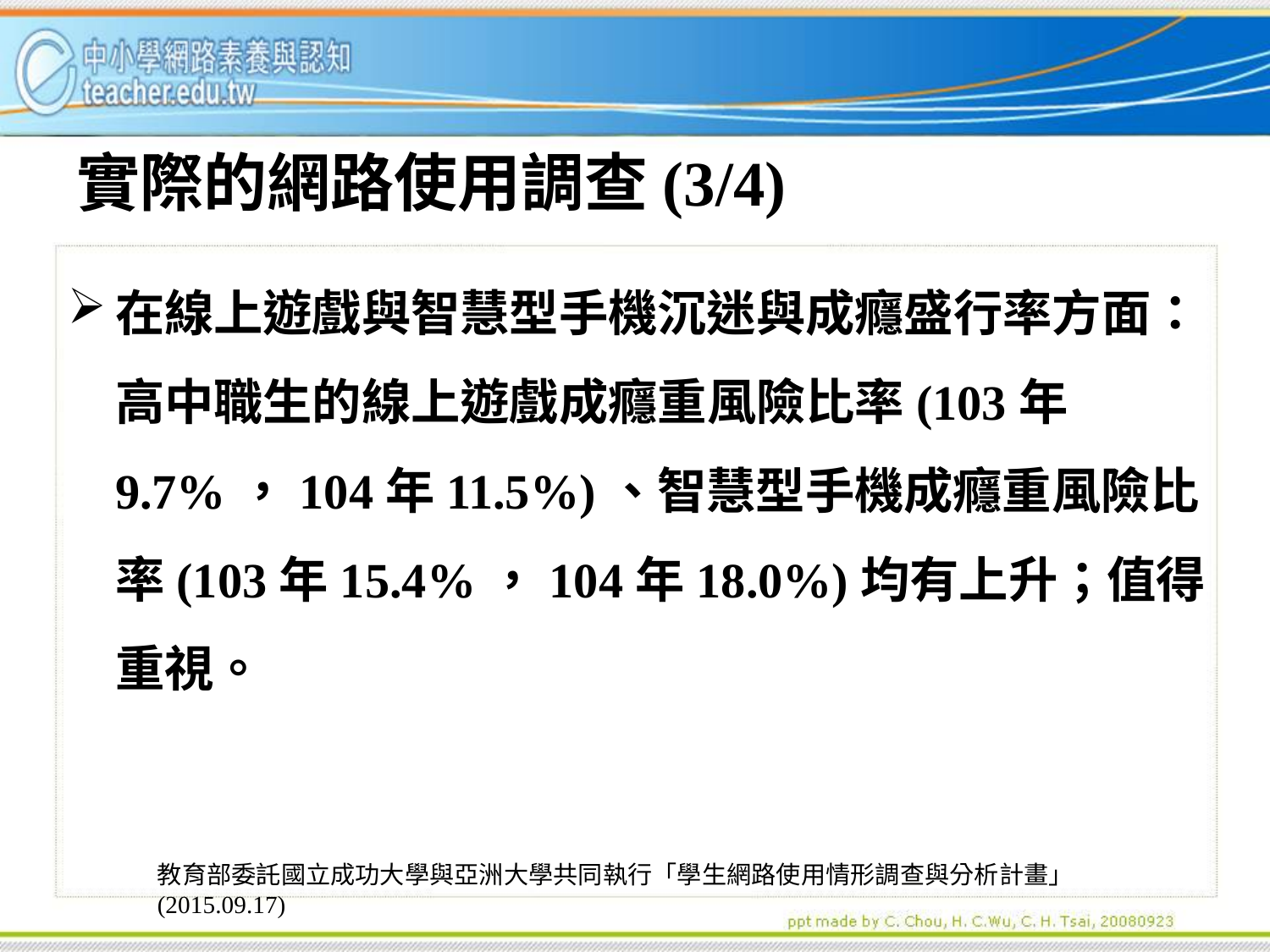

# 實際的網路使用調查(3/4)
在線上遊戲與智慧型手機沉迷與成癮盛行率方面：高中職生的線上遊戲成癮重風險比率(103年9.7%，104年11.5%)、智慧型手機成癮重風險比率(103年15.4%，104年18.0%)均有上升；值得重視。

教育部委託國立成功大學與亞洲大學共同執行「學生網路使用情形調查與分析計畫」(2015.09.17)